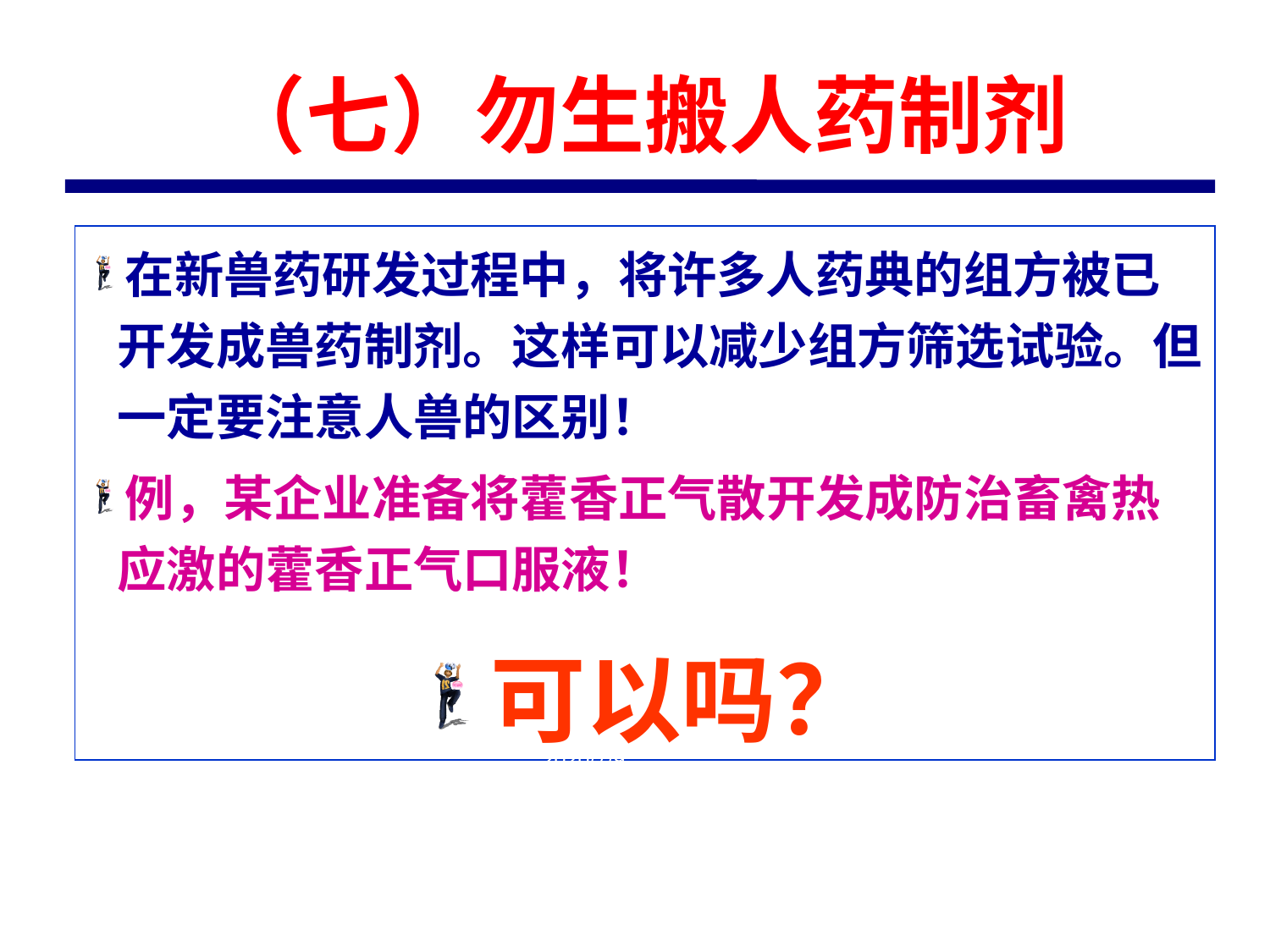

（七）勿生搬人药制剂

在新兽药研发过程中，将许多人药典的组方被已开发成兽药制剂。这样可以减少组方筛选试验。但一定要注意人兽的区别！
例，某企业准备将藿香正气散开发成防治畜禽热应激的藿香正气口服液！
可以吗？

2020/7/9